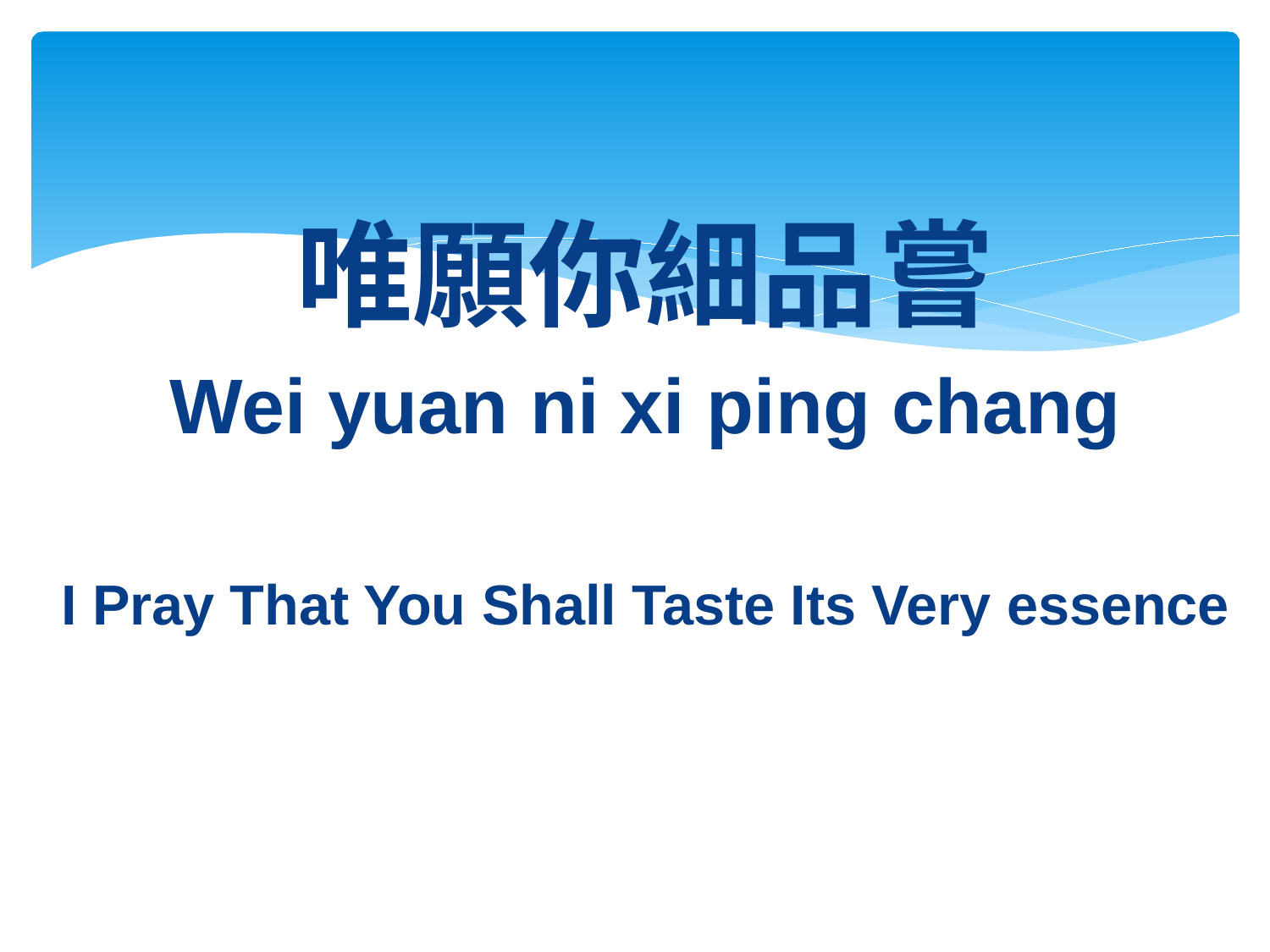

唯願你細品嘗
Wei yuan ni xi ping chang

I Pray That You Shall Taste Its Very essence